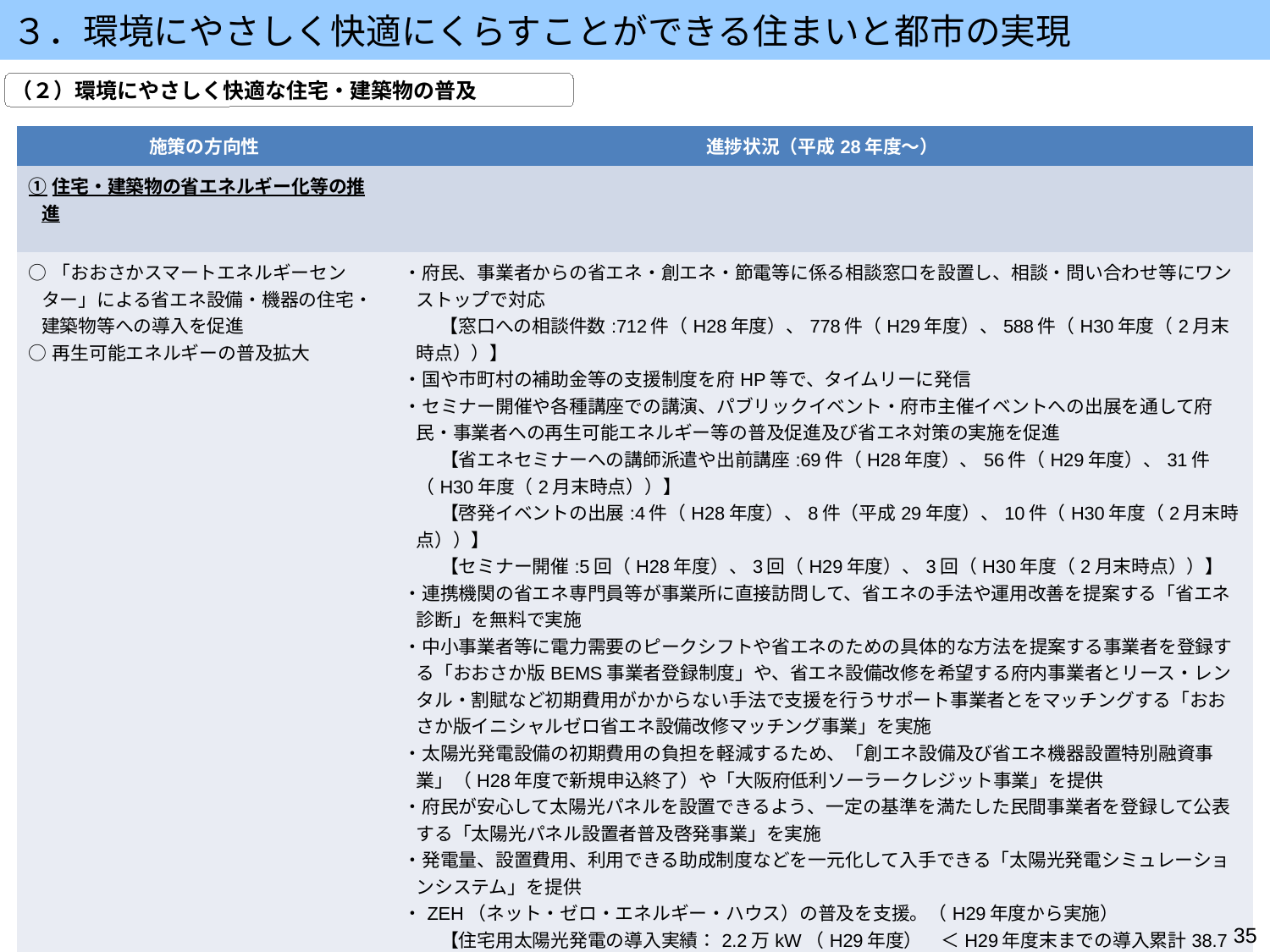

３．環境にやさしく快適にくらすことができる住まいと都市の実現
（２）環境にやさしく快適な住宅・建築物の普及
| 施策の方向性 | 進捗状況（平成28年度～） |
| --- | --- |
| ①住宅・建築物の省エネルギー化等の推進 |  |
| ○「おおさかスマートエネルギーセンター」による省エネ設備・機器の住宅・建築物等への導入を促進 ○再生可能エネルギーの普及拡大 | ・府民、事業者からの省エネ・創エネ・節電等に係る相談窓口を設置し、相談・問い合わせ等にワンストップで対応 　　【窓口への相談件数:712件（H28年度）、778件（H29年度）、588件（H30年度（2月末時点））】 ・国や市町村の補助金等の支援制度を府HP等で、タイムリーに発信 ・セミナー開催や各種講座での講演、パブリックイベント・府市主催イベントへの出展を通して府民・事業者への再生可能エネルギー等の普及促進及び省エネ対策の実施を促進 　　【省エネセミナーへの講師派遣や出前講座:69件（H28年度）、56件（H29年度）、31件（H30年度（2月末時点））】 　　【啓発イベントの出展:4件（H28年度）、8件（平成29年度）、10件（H30年度（2月末時点））】 　　【セミナー開催:5回（H28年度）、3回（H29年度）、3回（H30年度（2月末時点））】 ・連携機関の省エネ専門員等が事業所に直接訪問して、省エネの手法や運用改善を提案する「省エネ診断」を無料で実施 ・中小事業者等に電力需要のピークシフトや省エネのための具体的な方法を提案する事業者を登録する「おおさか版BEMS事業者登録制度」や、省エネ設備改修を希望する府内事業者とリース・レンタル・割賦など初期費用がかからない手法で支援を行うサポート事業者とをマッチングする「おおさか版イニシャルゼロ省エネ設備改修マッチング事業」を実施 ・太陽光発電設備の初期費用の負担を軽減するため、「創エネ設備及び省エネ機器設置特別融資事業」（H28年度で新規申込終了）や「大阪府低利ソーラークレジット事業」を提供 ・府民が安心して太陽光パネルを設置できるよう、一定の基準を満たした民間事業者を登録して公表する「太陽光パネル設置者普及啓発事業」を実施 ・発電量、設置費用、利用できる助成制度などを一元化して入手できる「太陽光発電シミュレーションシステム」を提供 ・ZEH（ネット・ゼロ・エネルギー・ハウス）の普及を支援。（H29年度から実施） 　　【住宅用太陽光発電の導入実績：2.2万kW（H29年度）　＜H29年度末までの導入累計38.7万kW＞】 |
35